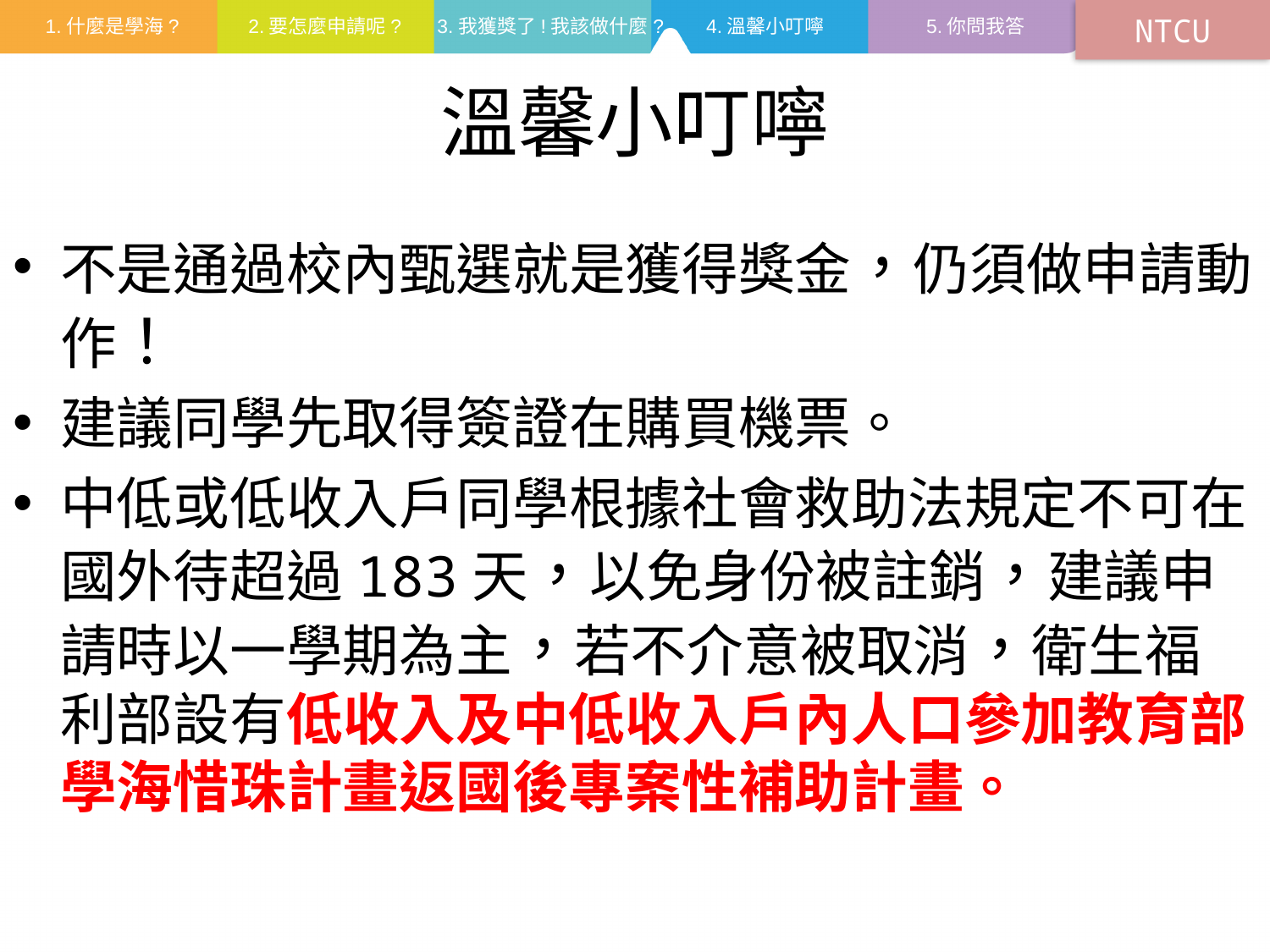

NTCU
# 溫馨小叮嚀
不是通過校內甄選就是獲得獎金，仍須做申請動作！
建議同學先取得簽證在購買機票。
中低或低收入戶同學根據社會救助法規定不可在國外待超過183天，以免身份被註銷，建議申請時以一學期為主，若不介意被取消，衛生福利部設有低收入及中低收入戶內人口參加教育部學海惜珠計畫返國後專案性補助計畫。